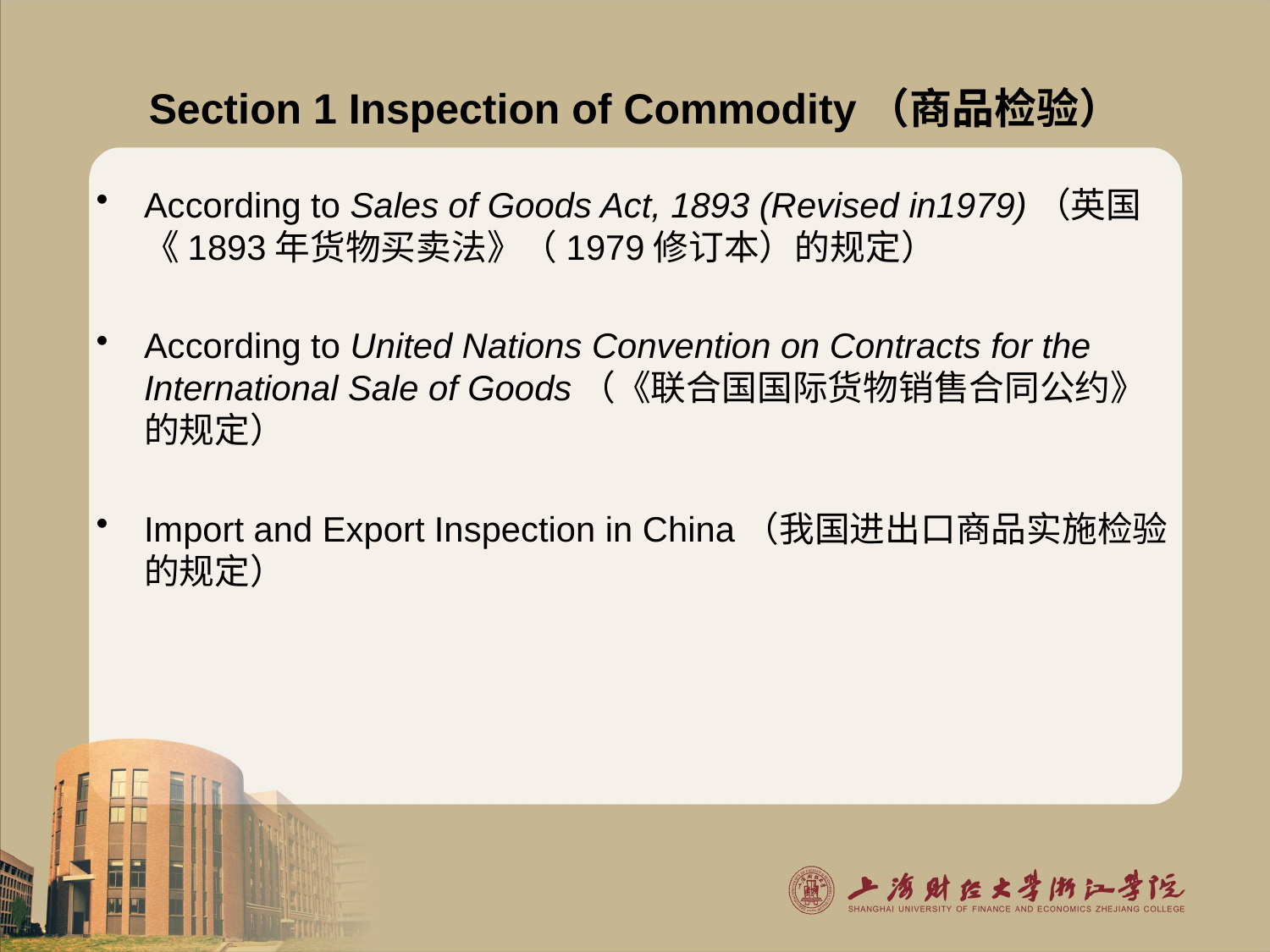

# Section 1 Inspection of Commodity（商品检验）
According to Sales of Goods Act, 1893 (Revised in1979)（英国《1893年货物买卖法》（1979修订本）的规定）

According to United Nations Convention on Contracts for the International Sale of Goods（《联合国国际货物销售合同公约》的规定）

Import and Export Inspection in China（我国进出口商品实施检验的规定）